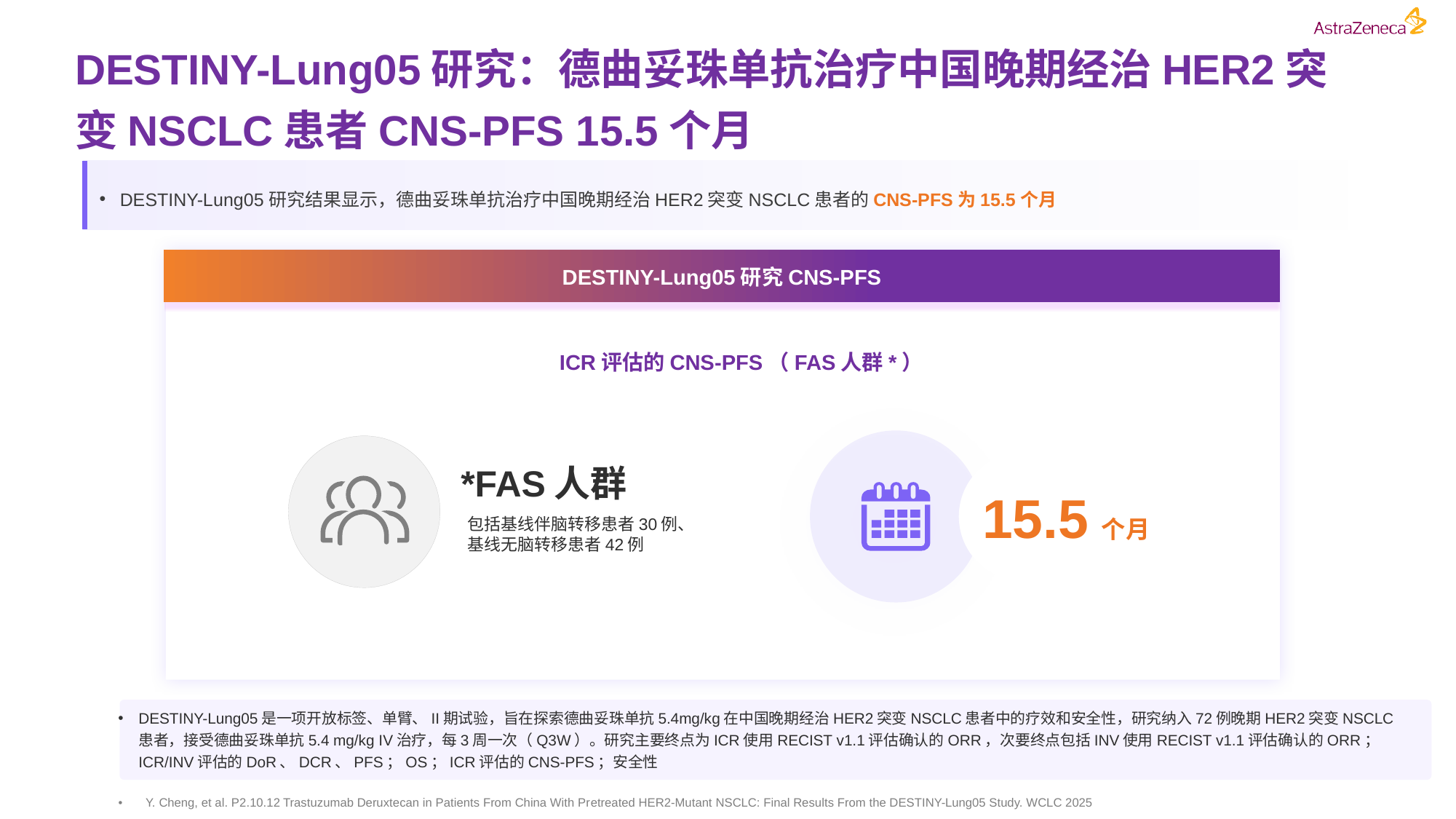

DESTINY-Lung05研究：德曲妥珠单抗治疗中国晚期经治HER2突变NSCLC患者CNS-PFS 15.5个月
DESTINY-Lung05研究结果显示，德曲妥珠单抗治疗中国晚期经治HER2突变NSCLC患者的CNS-PFS为15.5个月
DESTINY-Lung05研究CNS-PFS

ICR评估的CNS-PFS（FAS人群*）

15.5个月

*FAS人群

包括基线伴脑转移患者30例、
基线无脑转移患者42例

DESTINY-Lung05是一项开放标签、单臂、II期试验，旨在探索德曲妥珠单抗5.4mg/kg在中国晚期经治HER2突变NSCLC患者中的疗效和安全性，研究纳入72例晚期HER2突变NSCLC患者，接受德曲妥珠单抗5.4 mg/kg IV治疗，每3周一次（Q3W）。研究主要终点为ICR使用RECIST v1.1评估确认的ORR，次要终点包括INV使用RECIST v1.1评估确认的ORR；ICR/INV评估的DoR、DCR、PFS；OS；ICR评估的CNS-PFS；安全性
Y. Cheng, et al. P2.10.12 Trastuzumab Deruxtecan in Patients From China With Pretreated HER2-Mutant NSCLC: Final Results From the DESTINY-Lung05 Study. WCLC 2025